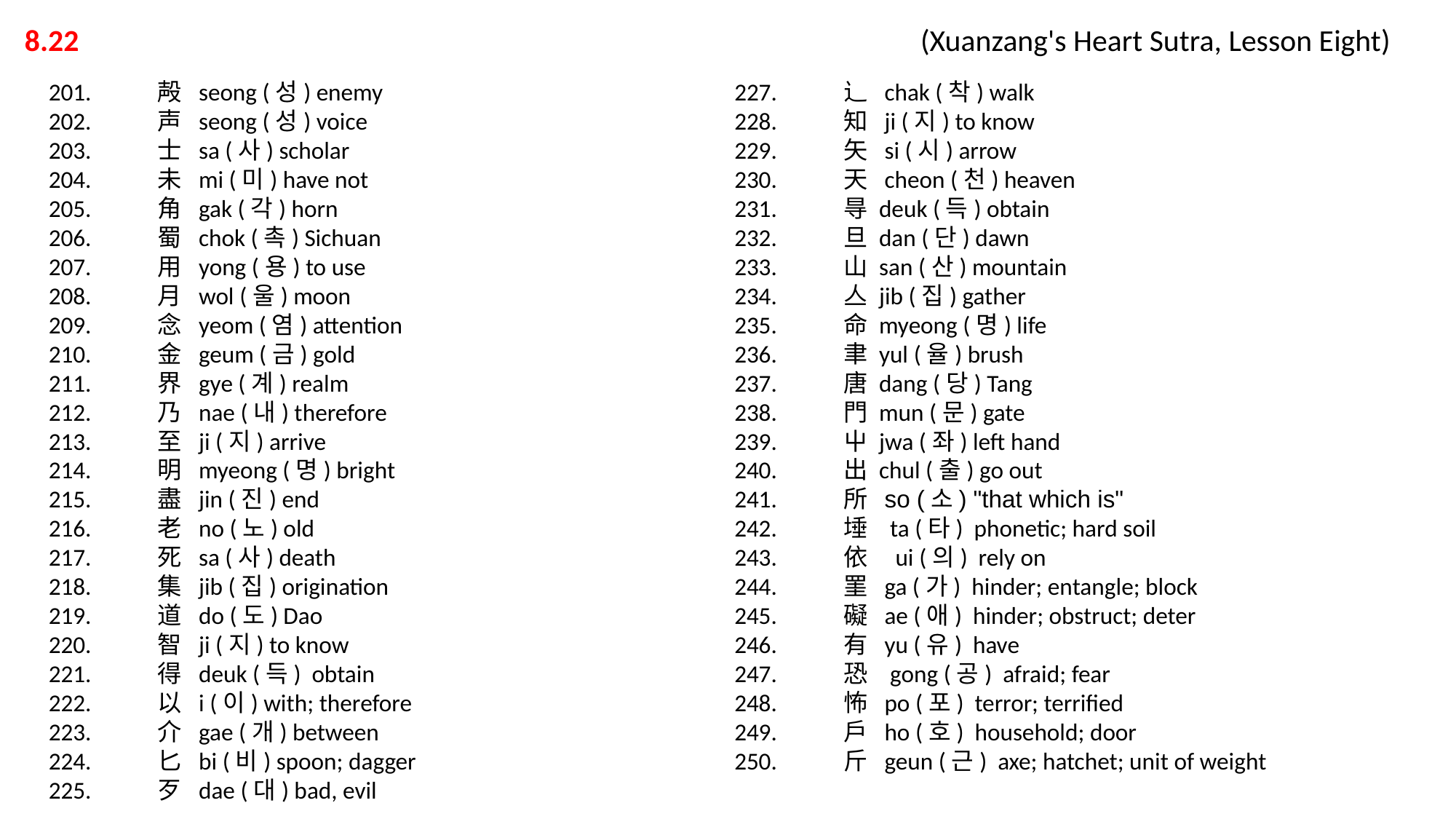

8.22  			  			                         (Xuanzang's Heart Sutra, Lesson Eight)
201.	殸  seong (성) enemy
202.	声  seong (성) voice
203.	士  sa (사) scholar
204.	未  mi (미) have not
205.	角  gak (각) horn
206.	蜀  chok (촉) Sichuan
207.	用  yong (용) to use
208.	月  wol (울) moon
209.	念  yeom (염) attention
210.	金  geum (금) gold
211.	界  gye (계) realm
212.	乃  nae (내) therefore
213.	至  ji (지) arrive
214.	明  myeong (명) bright
215.	盡  jin (진) end
216.	老  no (노) old
217.	死  sa (사) death
218.	集  jib (집) origination
219.	道  do (도) Dao
220.	智  ji (지) to know
221.	得  deuk (득)  obtain
222.	以  i (이) with; therefore
223.	介  gae (개) between
224.	匕  bi (비) spoon; dagger
225.	歹  dae (대) bad, evil

226.	首  su (수) best; chief
227.	辶  chak (착) walk
228.	知  ji (지) to know
229.	矢  si (시) arrow
230.	天  cheon (천) heaven
231.	㝵 deuk (득) obtain
232.	旦 dan (단) dawn
233.	山 san (산) mountain
234.	亼 jib (집) gather
235.	命 myeong (명) life
236.	聿 yul (율) brush
237.	唐 dang (당) Tang
238.	門 mun (문) gate
239.	屮 jwa (좌) left hand
240.	出 chul (출) go out
241.	所  so (소) "that which is"
242.	埵   ta (타)  phonetic; hard soil
243.	依    ui (의)  rely on
244.	罣  ga (가)  hinder; entangle; block
245.	礙  ae (애)  hinder; obstruct; deter
246.	有  yu (유)  have
247.	恐   gong (공)  afraid; fear
248.	怖  po (포)  terror; terrified
249.	戶  ho (호)  household; door
250.	斤  geun (근)  axe; hatchet; unit of weight